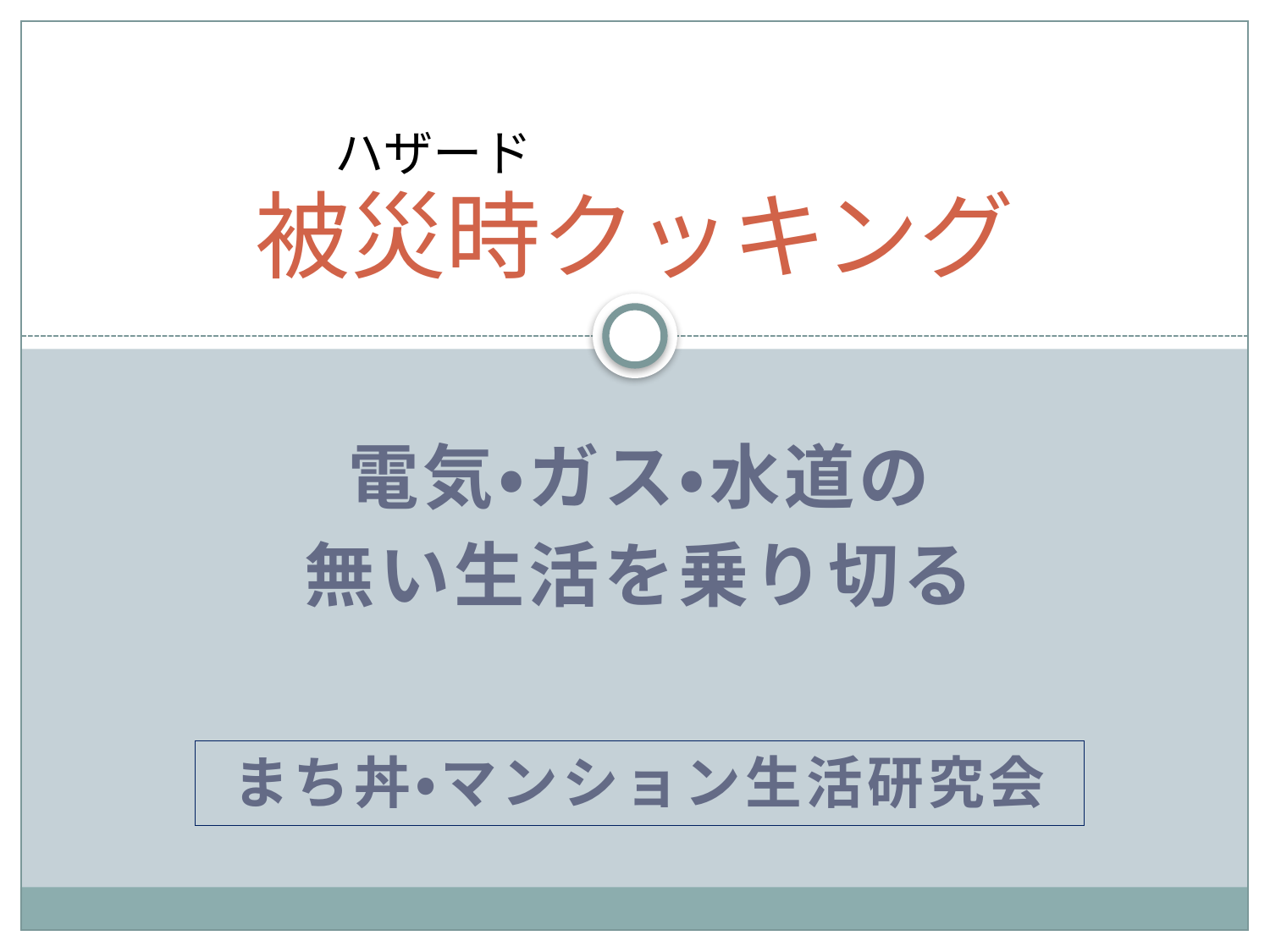

# 被災時クッキング
ハザード
電気・ガス・水道の
無い生活を乗り切る
まち丼・マンション生活研究会